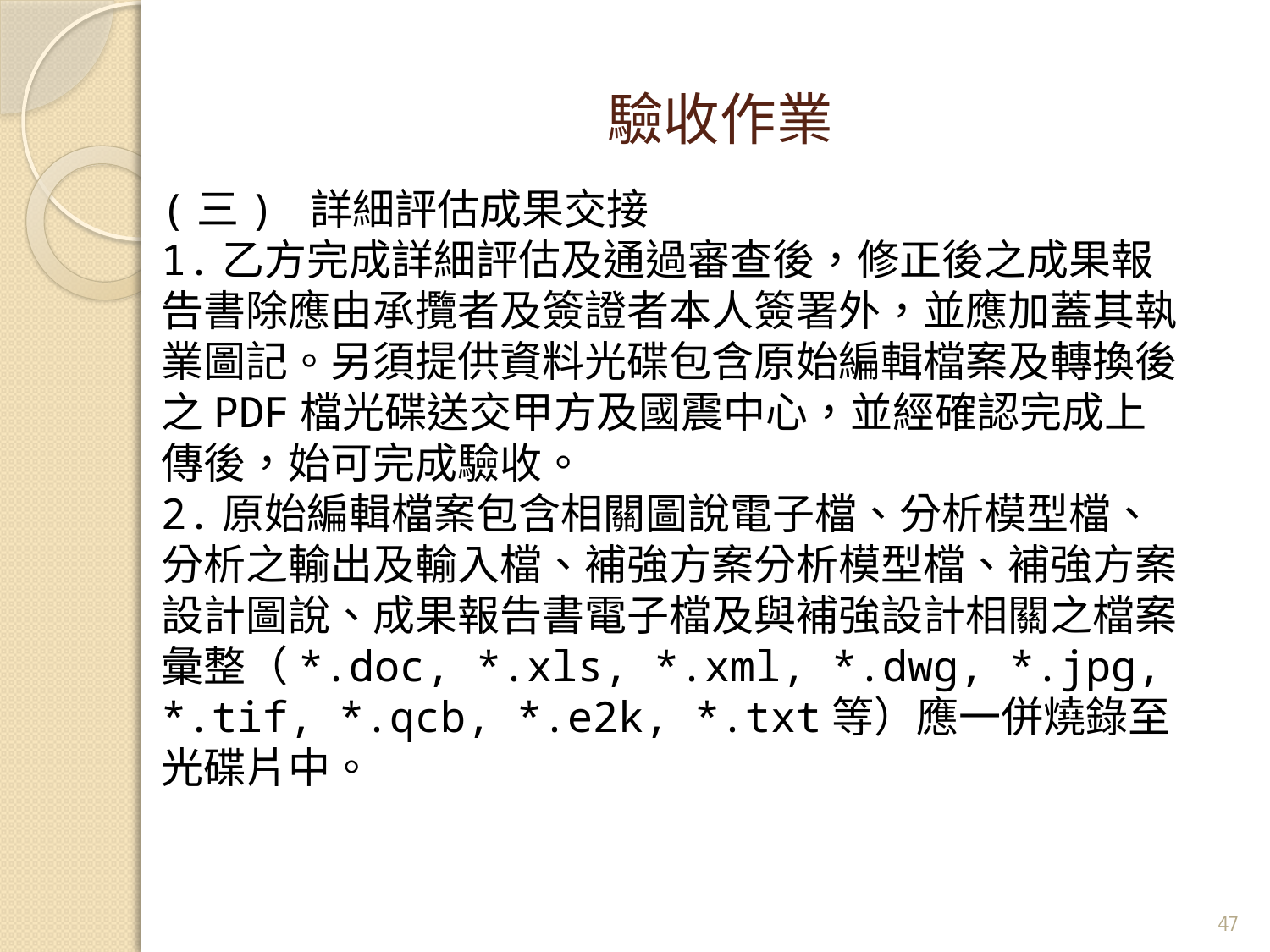

# 驗收作業
(三) 詳細評估成果交接
1.乙方完成詳細評估及通過審查後，修正後之成果報告書除應由承攬者及簽證者本人簽署外，並應加蓋其執業圖記。另須提供資料光碟包含原始編輯檔案及轉換後之PDF檔光碟送交甲方及國震中心，並經確認完成上傳後，始可完成驗收。
2.原始編輯檔案包含相關圖說電子檔、分析模型檔、分析之輸出及輸入檔、補強方案分析模型檔、補強方案設計圖說、成果報告書電子檔及與補強設計相關之檔案彙整（*.doc, *.xls, *.xml, *.dwg, *.jpg, *.tif, *.qcb, *.e2k, *.txt等）應一併燒錄至光碟片中。
47